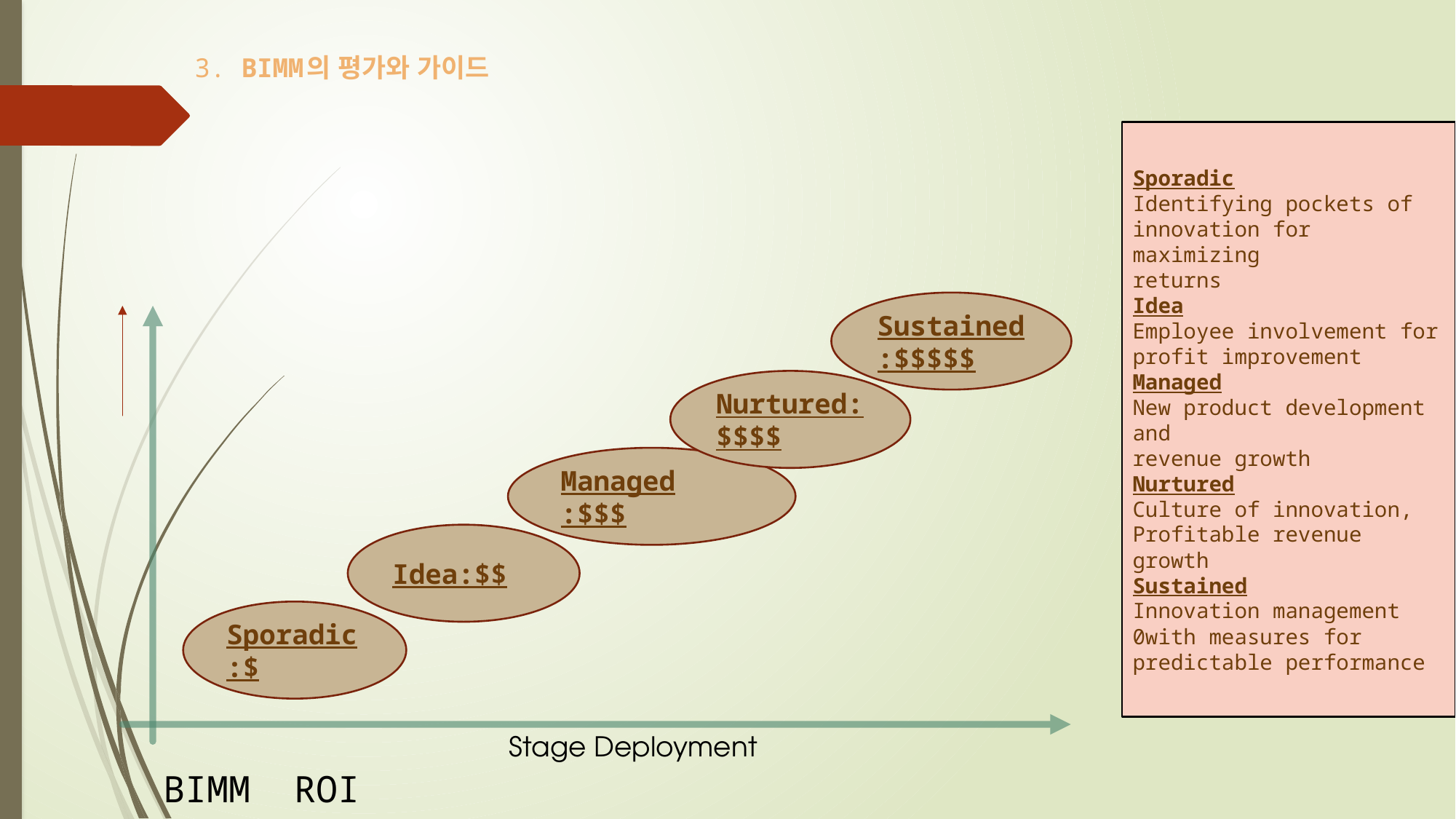

# 3. BIMM의 평가와 가이드
Sporadic
Identifying pockets of
innovation for maximizing
returns
Idea
Employee involvement for profit improvement
Managed
New product development and
revenue growth
Nurtured
Culture of innovation,
Profitable revenue growth
Sustained
Innovation management 0with measures for predictable performance
Sustained:$$$$$
Nurtured: $$$$
Managed
:$$$
Idea:$$
Sporadic:$
Stage Deployment
BIMM  ROI